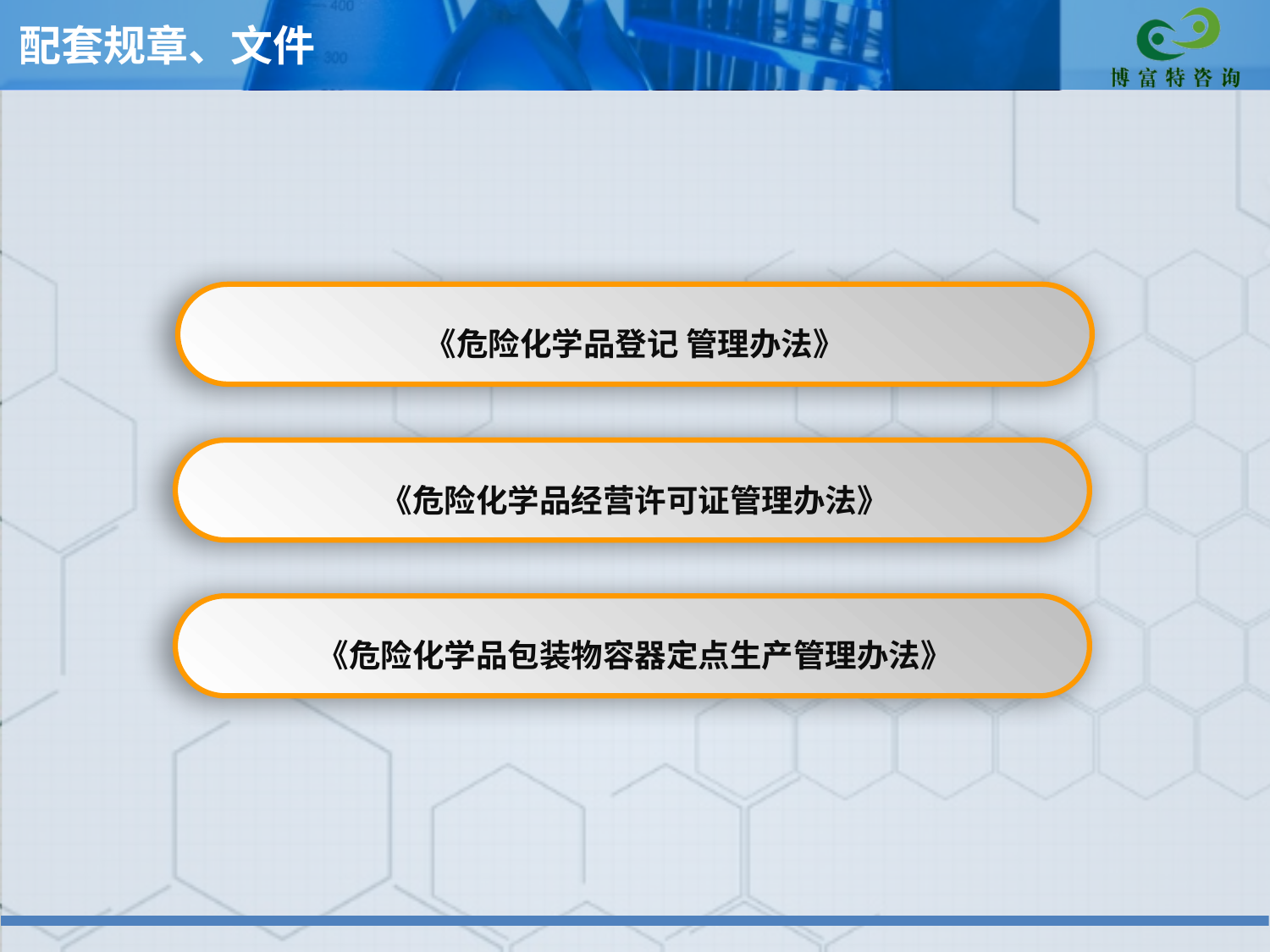

# 配套规章、文件

《危险化学品登记 管理办法》

《危险化学品经营许可证管理办法》

《危险化学品包装物容器定点生产管理办法》